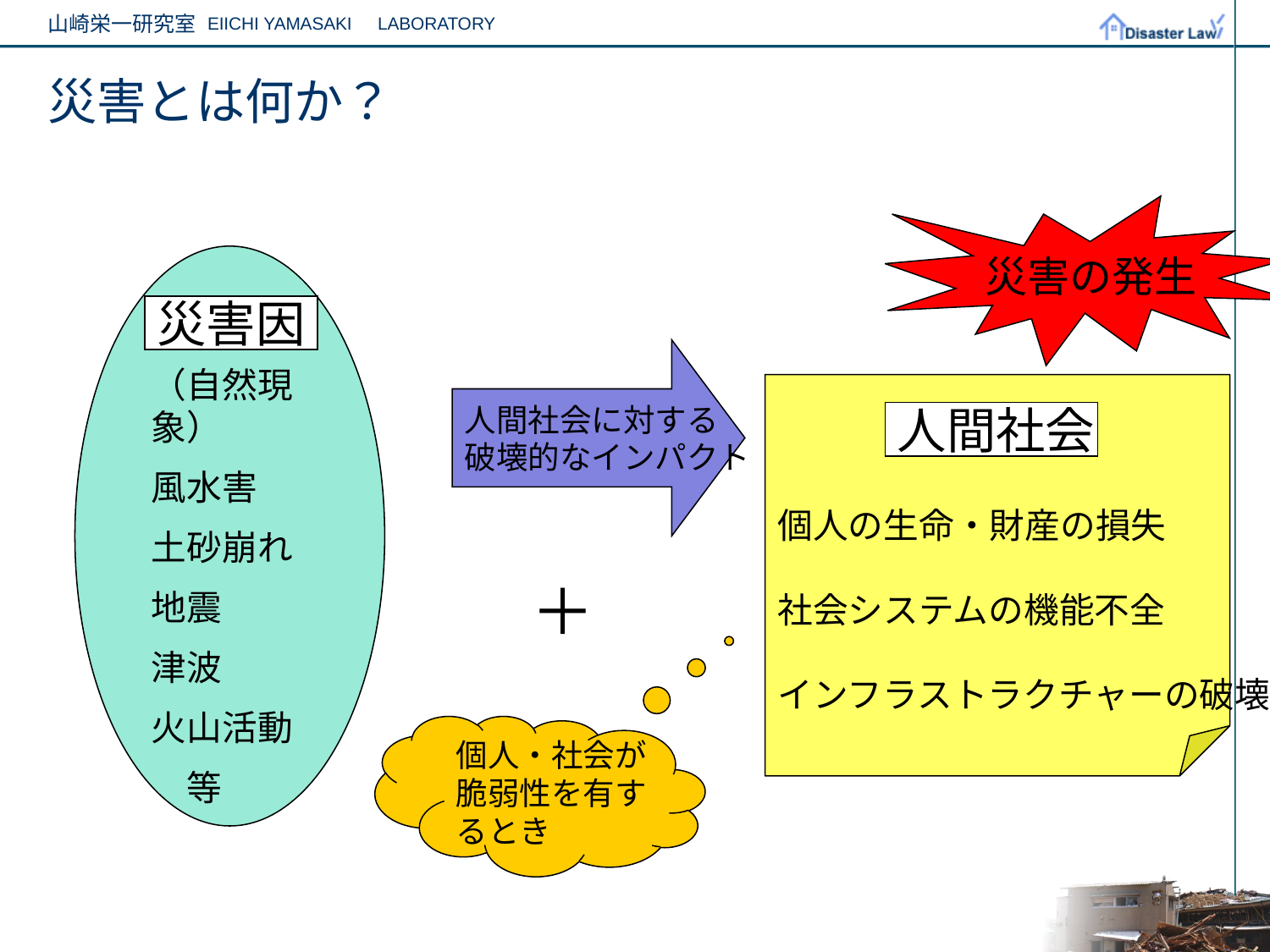

# 災害とは何か？
災害の発生

災害因
人間社会に対する
破壊的なインパクト
（自然現象）
風水害
土砂崩れ
地震
津波
火山活動
　等

個人の生命・財産の損失

社会システムの機能不全

インフラストラクチャーの破壊
人間社会

＋
個人・社会が脆弱性を有するとき